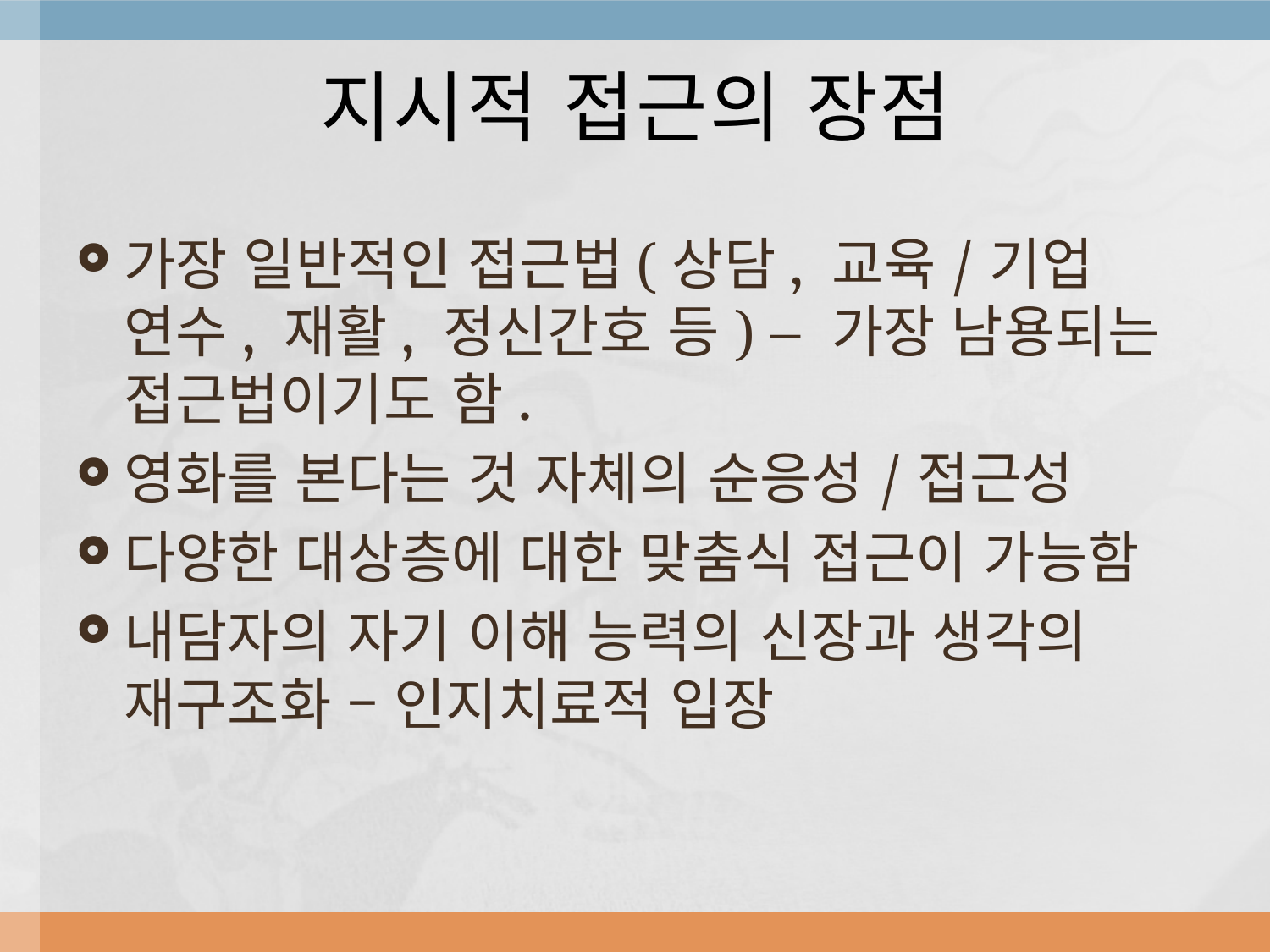

# 지시적 접근의 장점
가장 일반적인 접근법(상담, 교육/기업 연수, 재활, 정신간호 등) – 가장 남용되는 접근법이기도 함.
영화를 본다는 것 자체의 순응성/접근성
다양한 대상층에 대한 맞춤식 접근이 가능함
내담자의 자기 이해 능력의 신장과 생각의 재구조화 – 인지치료적 입장